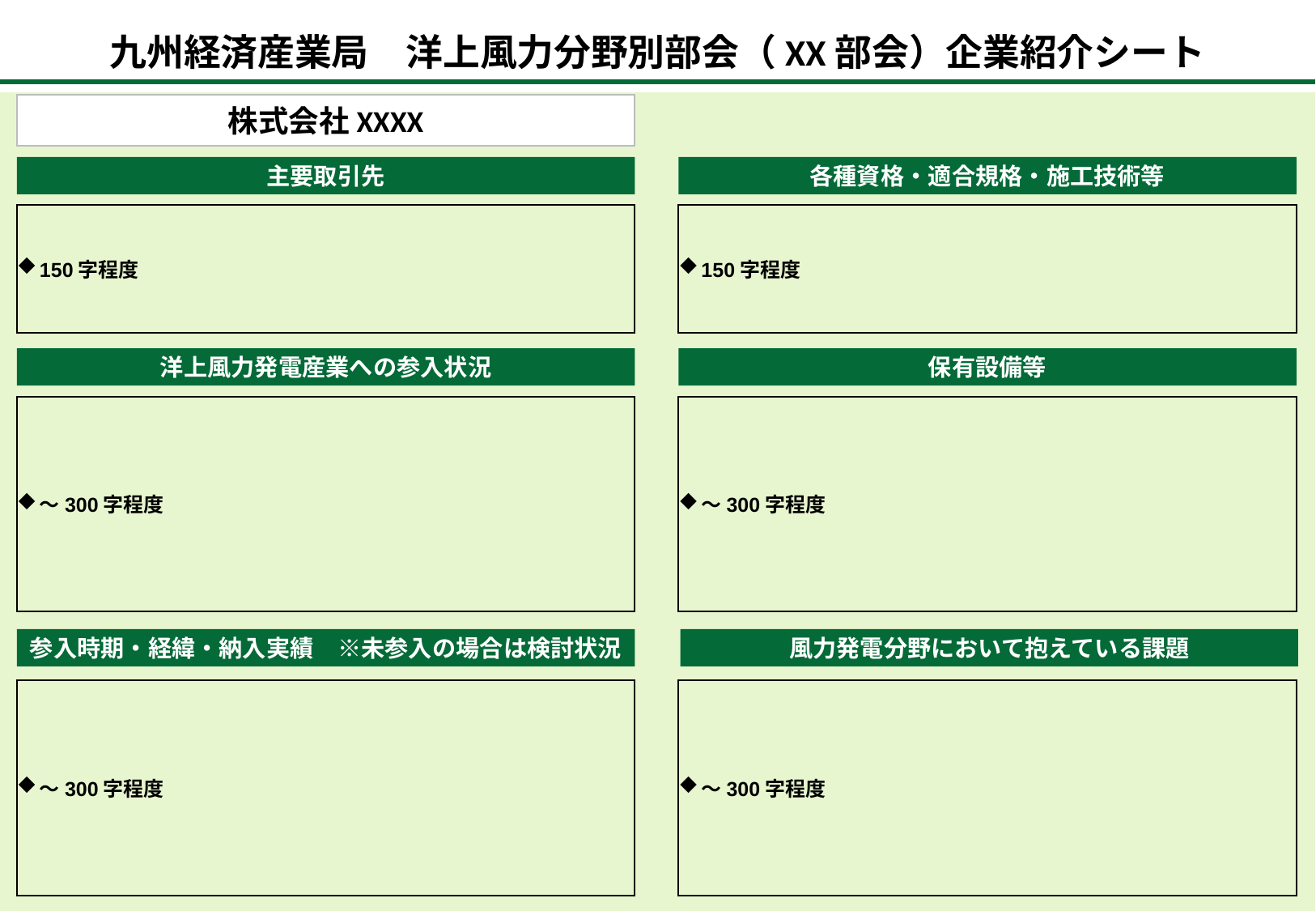

# 九州経済産業局　洋上風力分野別部会（XX部会）企業紹介シート

主要取引先
各種資格・適合規格・施工技術等
洋上風力発電産業への参入状況
保有設備等
風力発電分野において抱えている課題
参入時期・経緯・納入実績　※未参入の場合は検討状況
株式会社XXXX
150字程度
150字程度
～300字程度
～300字程度
～300字程度
～300字程度
3